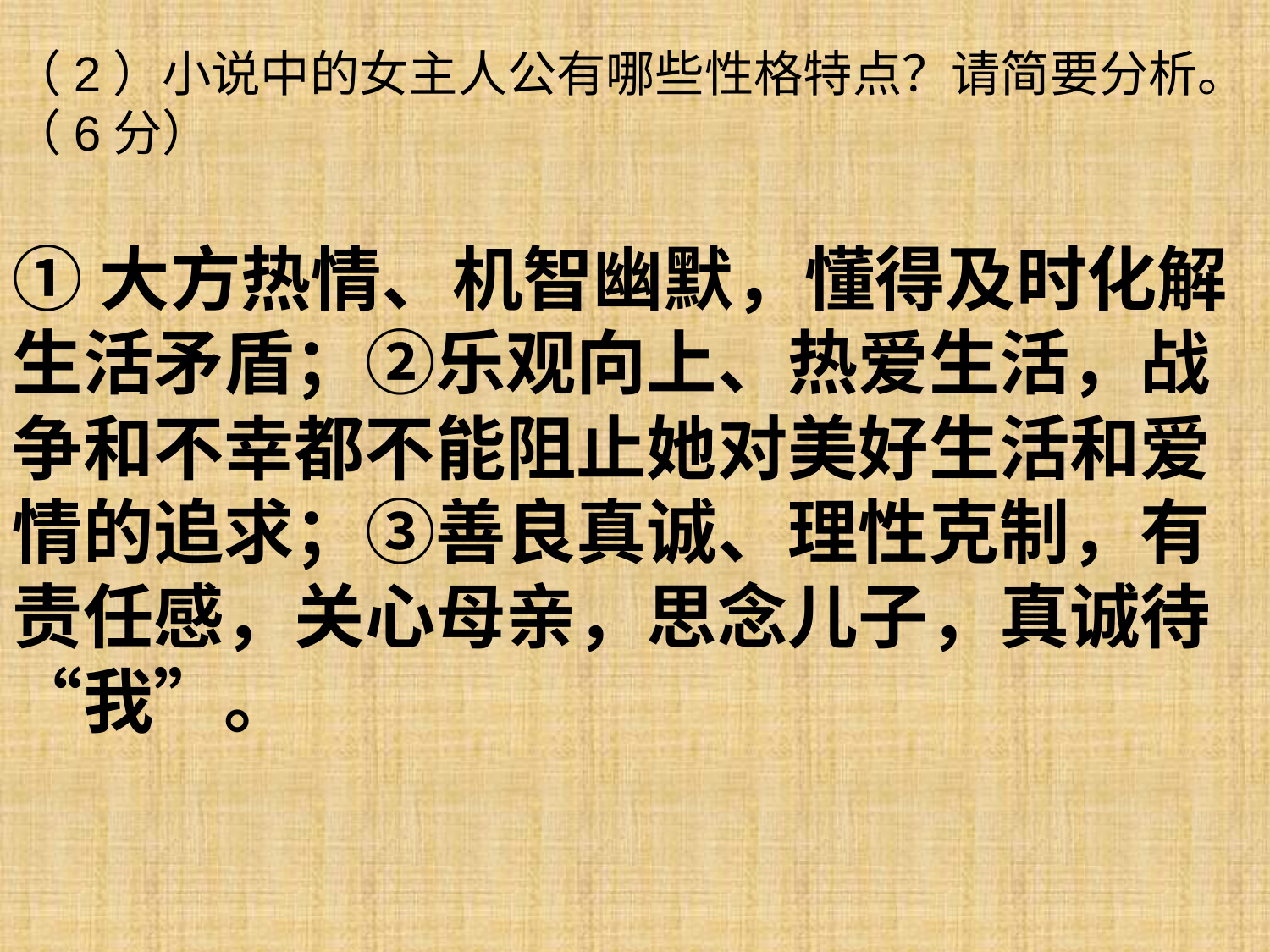

（2）小说中的女主人公有哪些性格特点？请简要分析。（6分）
①大方热情、机智幽默，懂得及时化解生活矛盾；②乐观向上、热爱生活，战争和不幸都不能阻止她对美好生活和爱情的追求；③善良真诚、理性克制，有责任感，关心母亲，思念儿子，真诚待“我”。